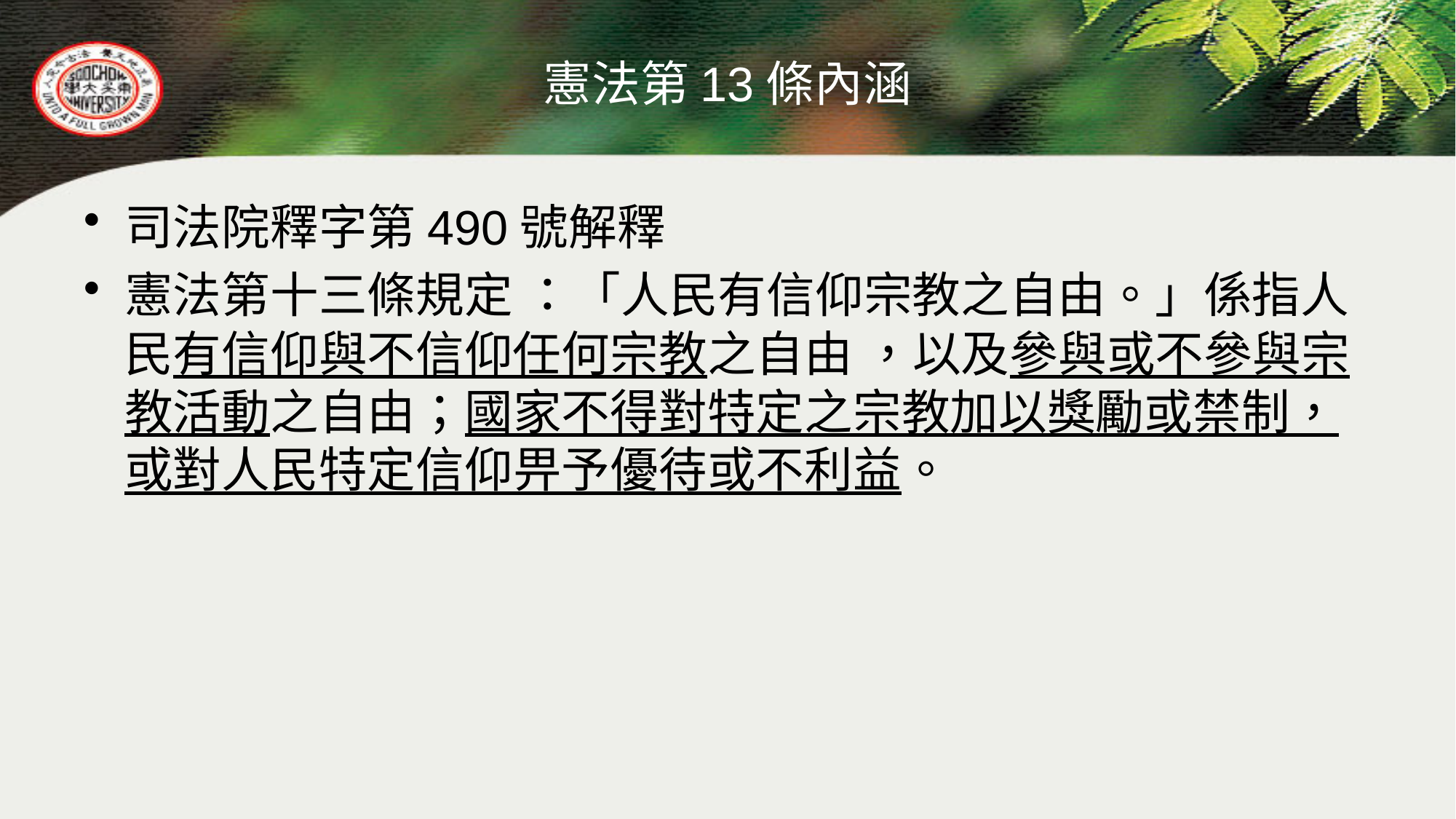

# 憲法第13條內涵
司法院釋字第490號解釋
憲法第十三條規定 ：「人民有信仰宗教之自由。」係指人民有信仰與不信仰任何宗教之自由 ，以及參與或不參與宗教活動之自由；國家不得對特定之宗教加以獎勵或禁制，或對人民特定信仰畀予優待或不利益。